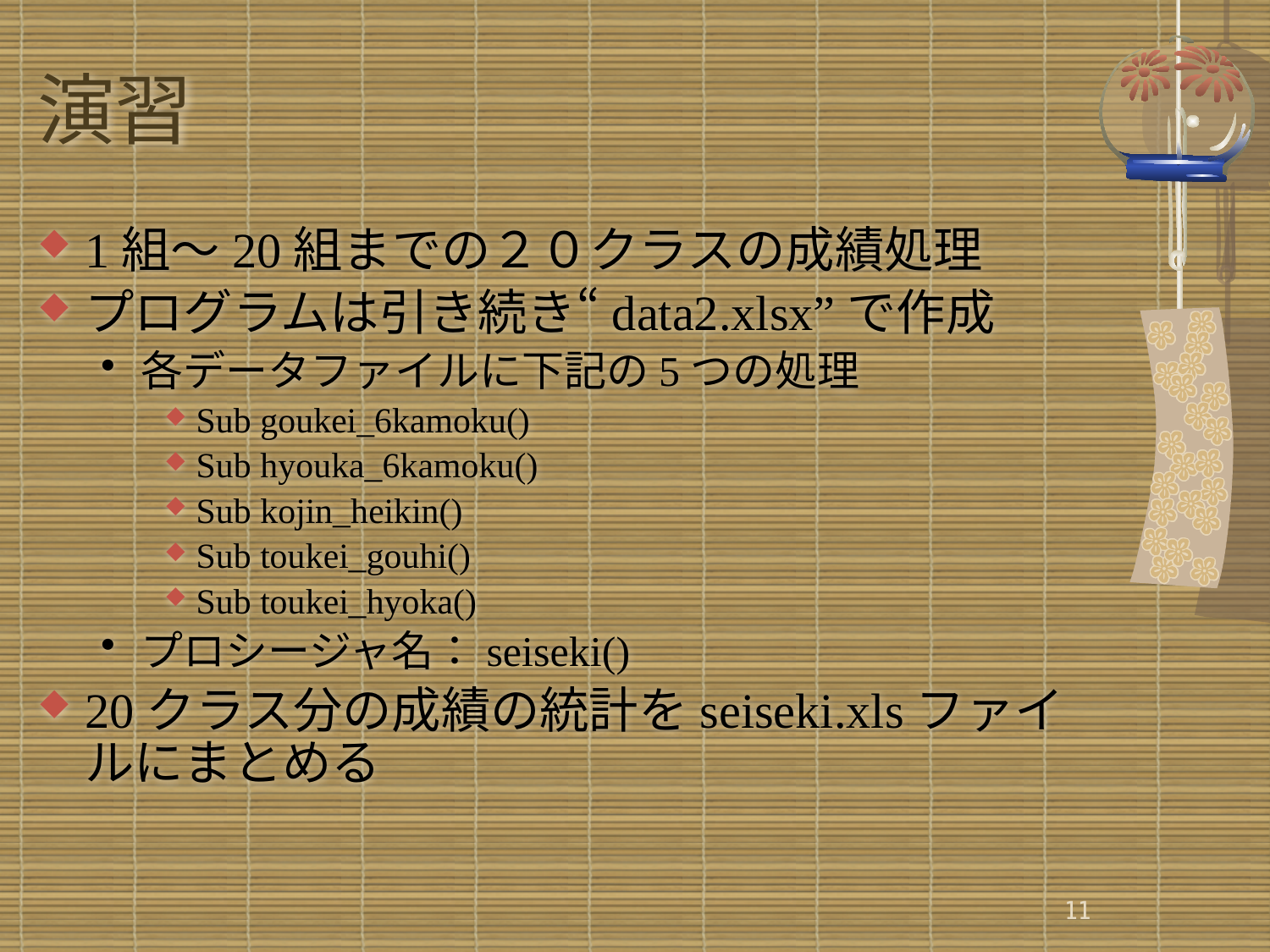

# 演習
1組～20組までの２０クラスの成績処理
プログラムは引き続き“data2.xlsx”で作成
各データファイルに下記の5つの処理
Sub goukei_6kamoku()
Sub hyouka_6kamoku()
Sub kojin_heikin()
Sub toukei_gouhi()
Sub toukei_hyoka()
プロシージャ名：seiseki()
20クラス分の成績の統計をseiseki.xlsファイルにまとめる
11